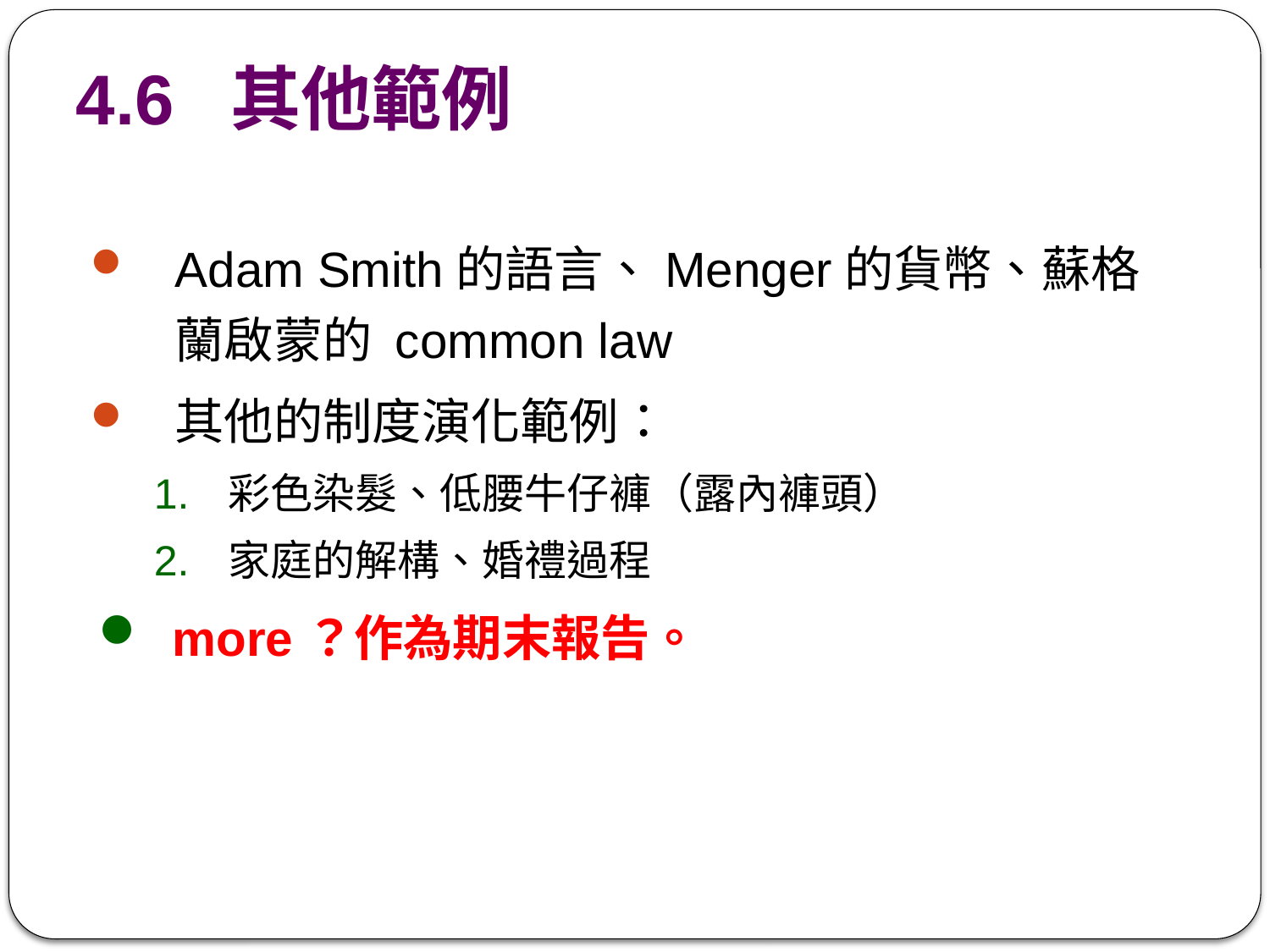

# 4.6  其他範例
Adam Smith的語言、Menger的貨幣、蘇格蘭啟蒙的 common law
其他的制度演化範例：
彩色染髮、低腰牛仔褲（露內褲頭）
家庭的解構、婚禮過程
more？作為期末報告。
39